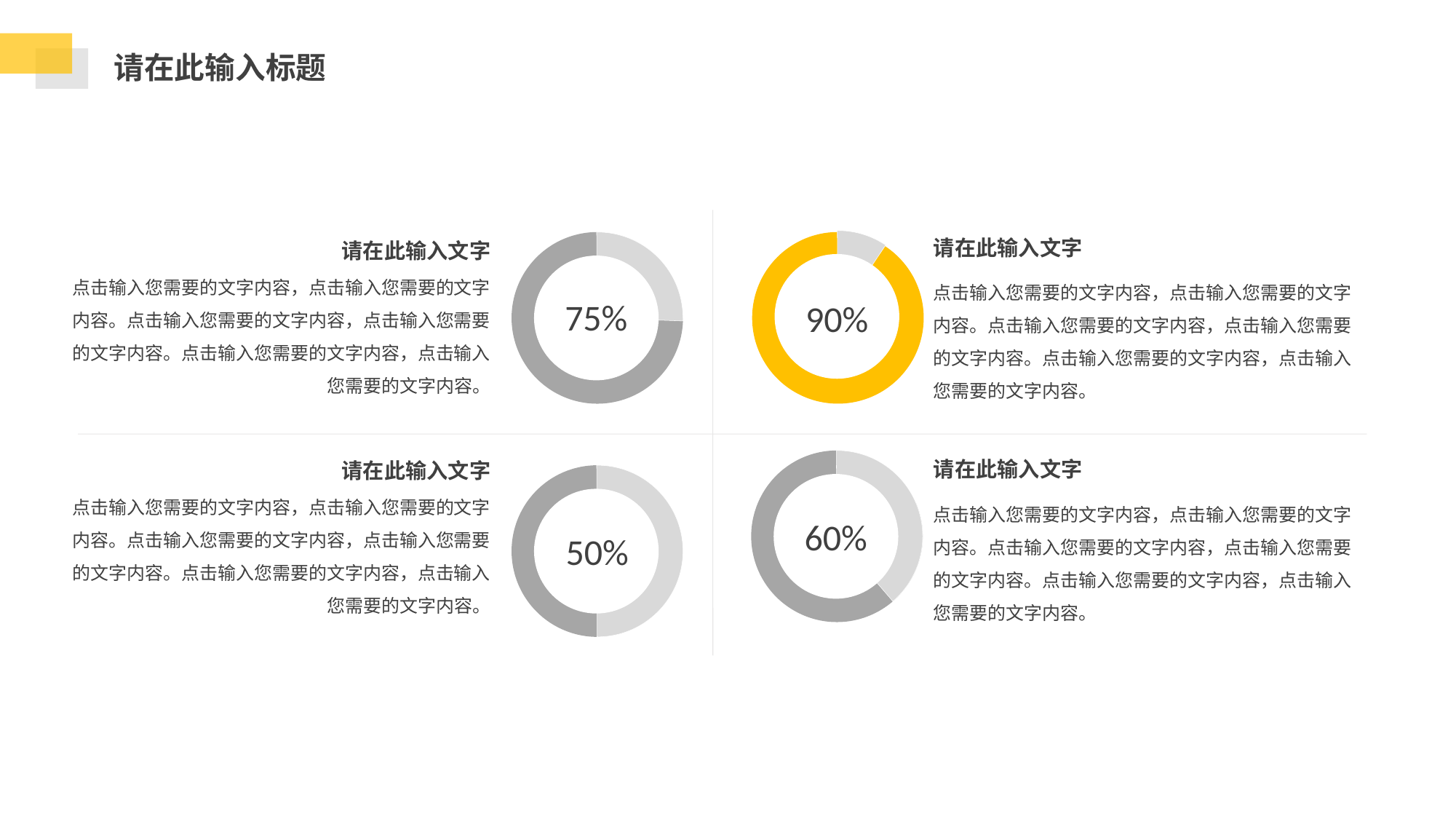

请在此输入标题

请在此输入文字

请在此输入文字
点击输入您需要的文字内容，点击输入您需要的文字内容。点击输入您需要的文字内容，点击输入您需要的文字内容。点击输入您需要的文字内容，点击输入您需要的文字内容。

点击输入您需要的文字内容，点击输入您需要的文字内容。点击输入您需要的文字内容，点击输入您需要的文字内容。点击输入您需要的文字内容，点击输入您需要的文字内容。

75%
90%

请在此输入文字
请在此输入文字

点击输入您需要的文字内容，点击输入您需要的文字内容。点击输入您需要的文字内容，点击输入您需要的文字内容。点击输入您需要的文字内容，点击输入您需要的文字内容。
点击输入您需要的文字内容，点击输入您需要的文字内容。点击输入您需要的文字内容，点击输入您需要的文字内容。点击输入您需要的文字内容，点击输入您需要的文字内容。
60%
50%